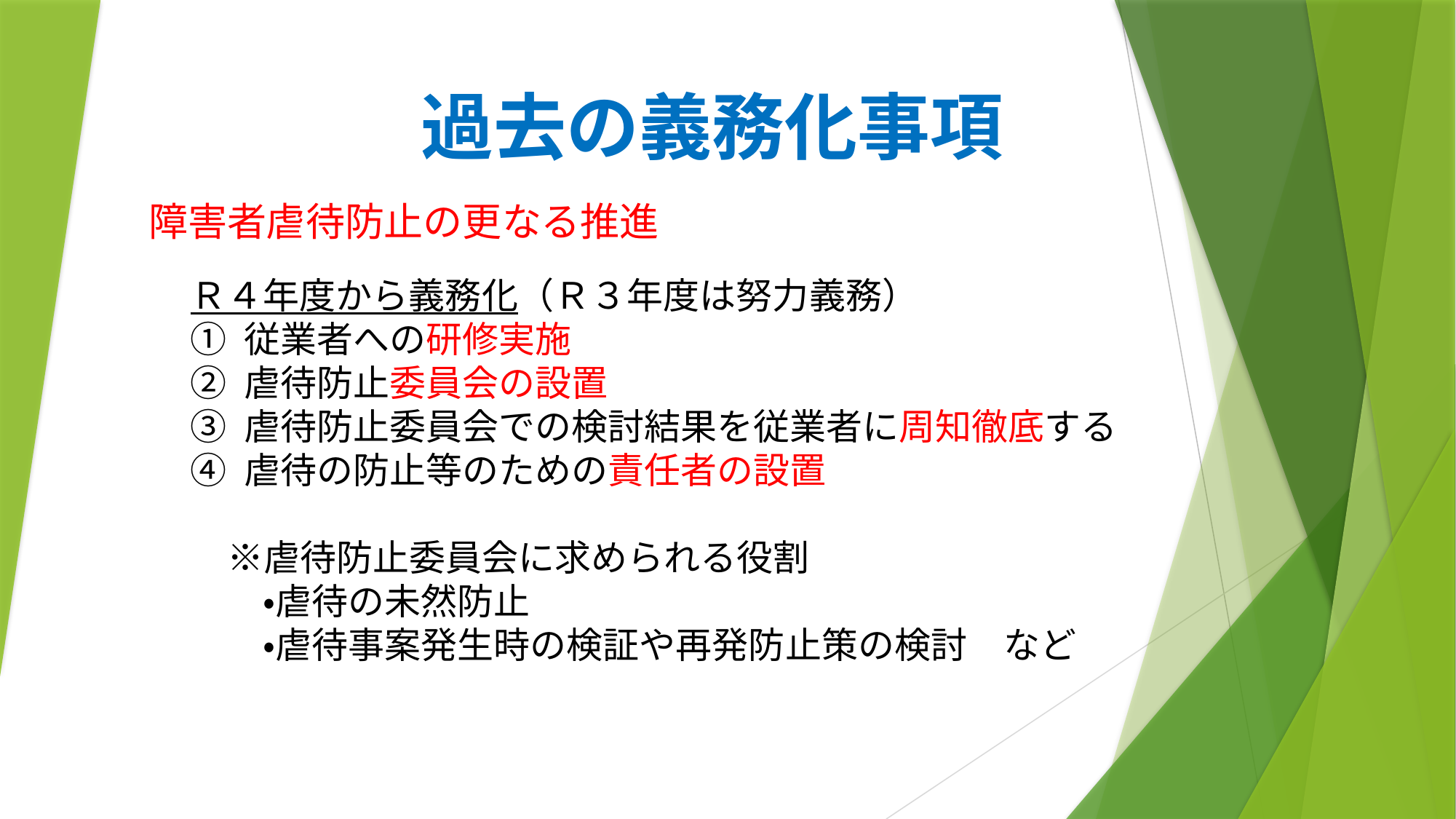

# 過去の義務化事項
障害者虐待防止の更なる推進
Ｒ４年度から義務化（Ｒ３年度は努力義務）
① 従業者への研修実施
② 虐待防止委員会の設置
③ 虐待防止委員会での検討結果を従業者に周知徹底する
④ 虐待の防止等のための責任者の設置

　※虐待防止委員会に求められる役割
　　・虐待の未然防止
　　・虐待事案発生時の検証や再発防止策の検討　など